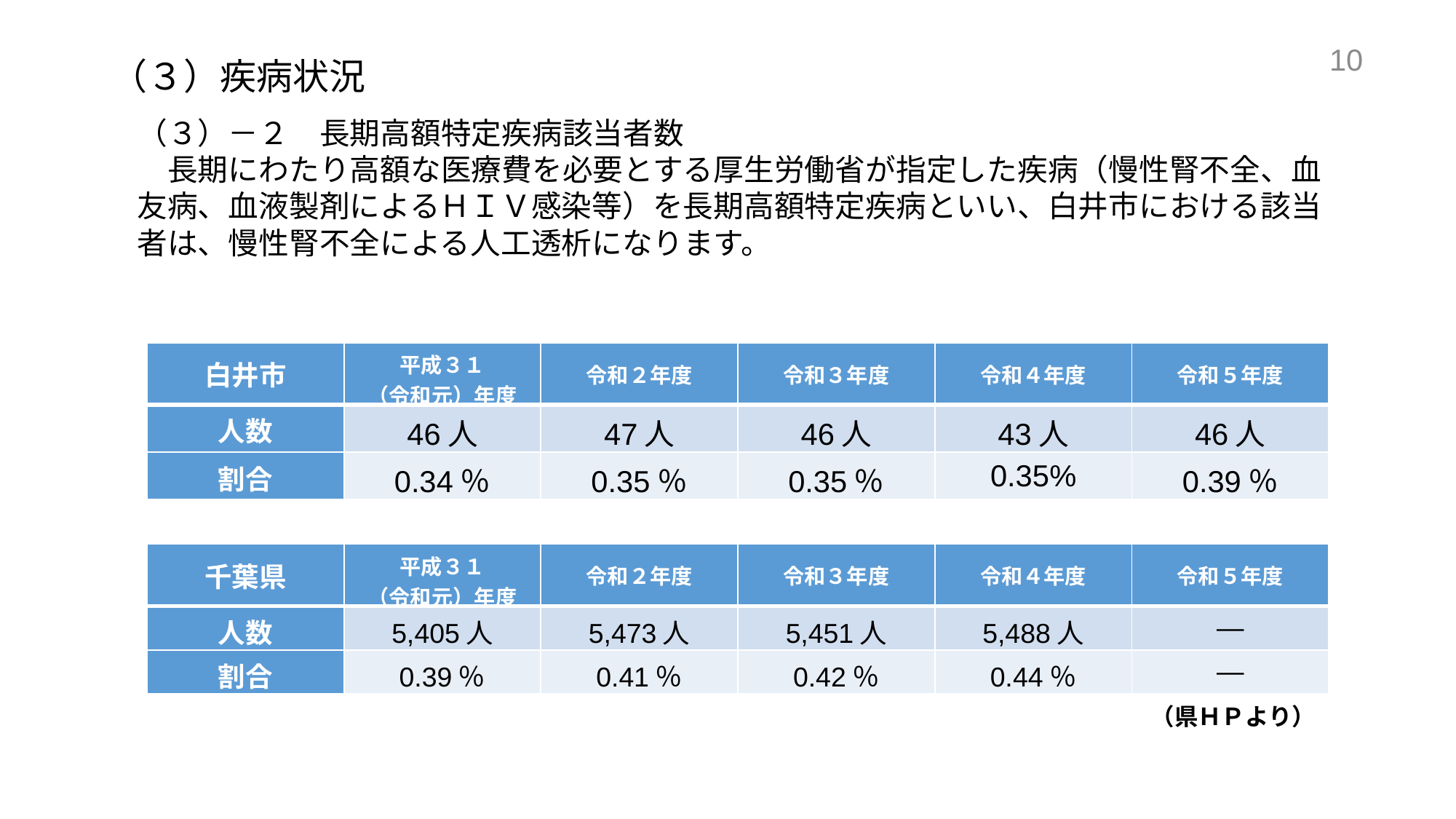

# （３）疾病状況
10
（３）－２　長期高額特定疾病該当者数
　長期にわたり高額な医療費を必要とする厚生労働省が指定した疾病（慢性腎不全、血友病、血液製剤によるＨＩＶ感染等）を長期高額特定疾病といい、白井市における該当者は、慢性腎不全による人工透析になります。

| 白井市 | 平成３１ （令和元）年度 | 令和２年度 | 令和３年度 | 令和４年度 | 令和５年度 |
| --- | --- | --- | --- | --- | --- |
| 人数 | 46人 | 47人 | 46人 | 43人 | 46人 |
| 割合 | 0.34％ | 0.35％ | 0.35％ | 0.35% | 0.39％ |
| 千葉県 | 平成３１ （令和元）年度 | 令和２年度 | 令和３年度 | 令和４年度 | 令和５年度 |
| --- | --- | --- | --- | --- | --- |
| 人数 | 5,405人 | 5,473人 | 5,451人 | 5,488人 | ― |
| 割合 | 0.39％ | 0.41％ | 0.42％ | 0.44％ | ― |
　　　　　　　　　　　　　　　　　　　　　　　　　　　　　　　（県ＨＰより）